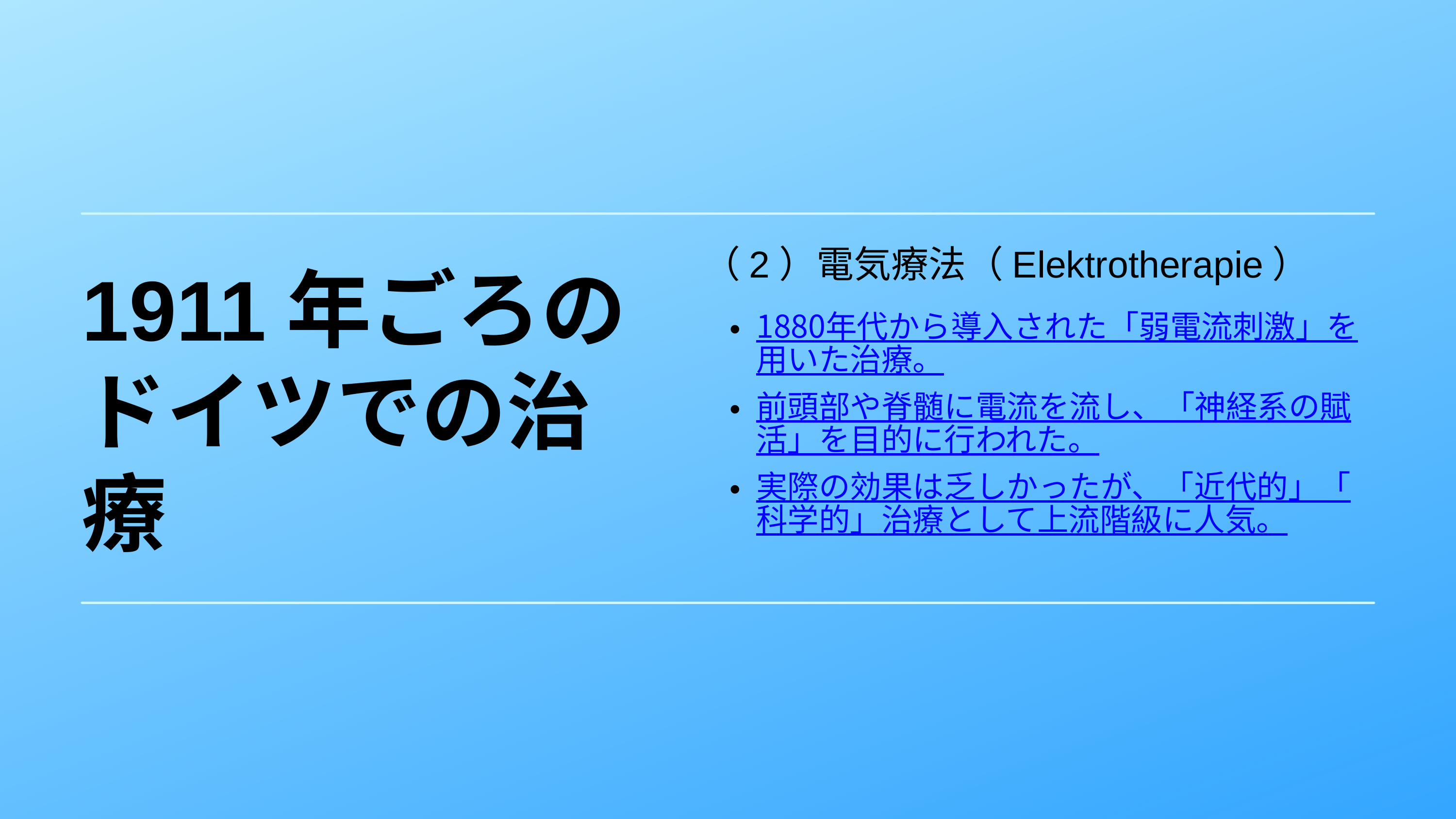

（2）電気療法（Elektrotherapie）
1880年代から導入された「弱電流刺激」を用いた治療。
前頭部や脊髄に電流を流し、「神経系の賦活」を目的に行われた。
実際の効果は乏しかったが、「近代的」「科学的」治療として上流階級に人気。
1911年ごろのドイツでの治療